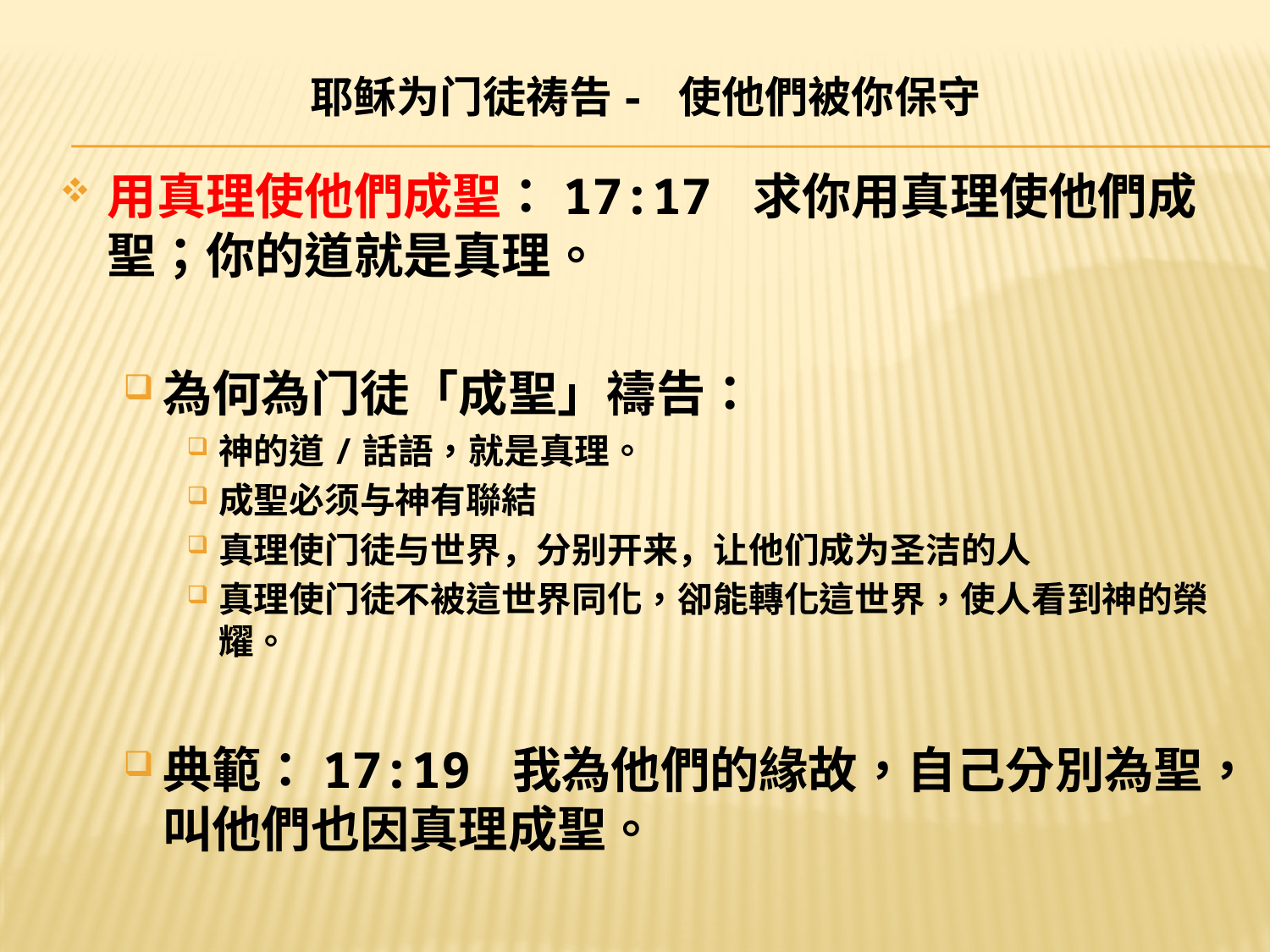

# 耶稣为门徒祷告- 使他們被你保守
用真理使他們成聖：17:17 求你用真理使他們成聖；你的道就是真理。

為何為门徒「成聖」禱告：
神的道/話語，就是真理。
成聖必须与神有聯結
真理使门徒与世界，分别开来，让他们成为圣洁的人
真理使门徒不被這世界同化，卻能轉化這世界，使人看到神的榮耀。

典範：17:19 我為他們的緣故，自己分別為聖，叫他們也因真理成聖。